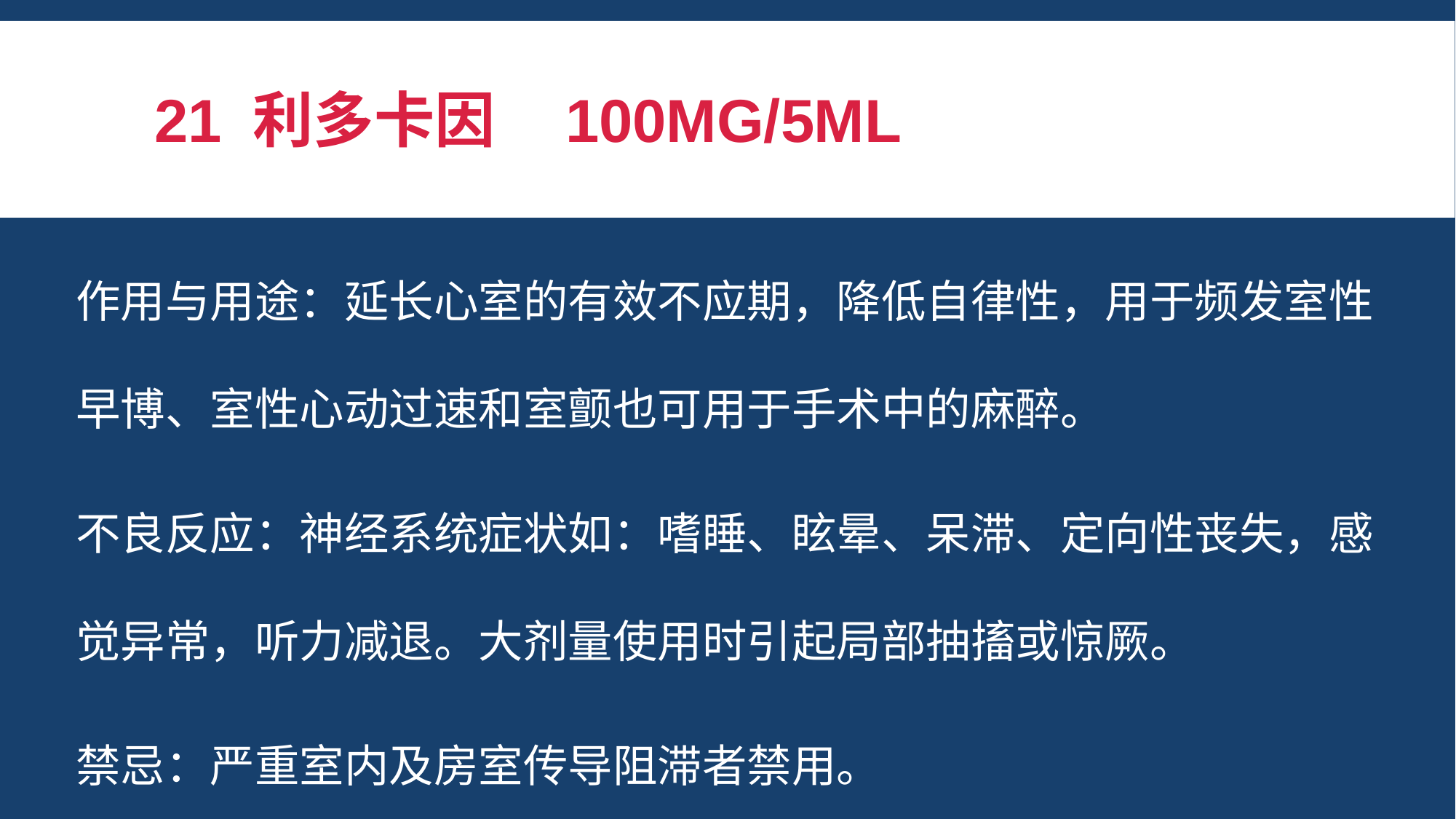

# 21 利多卡因    100mg/5ml
作用与用途：延长心室的有效不应期，降低自律性，用于频发室性早博、室性心动过速和室颤也可用于手术中的麻醉。
不良反应：神经系统症状如：嗜睡、眩晕、呆滞、定向性丧失，感觉异常，听力减退。大剂量使用时引起局部抽搐或惊厥。
禁忌：严重室内及房室传导阻滞者禁用。